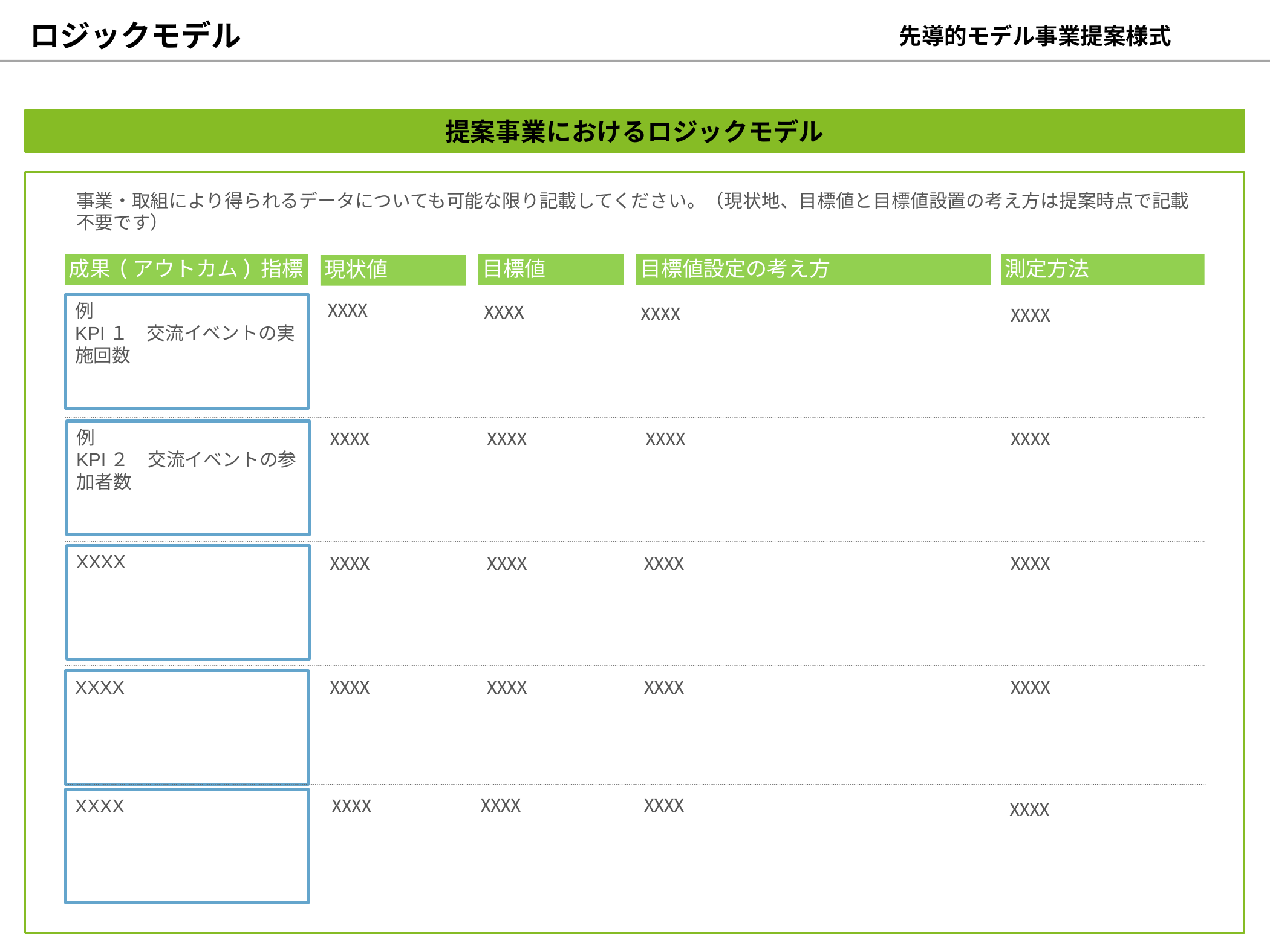

ロジックモデル
先導的モデル事業提案様式

提案事業におけるロジックモデル

事業・取組により得られるデータについても可能な限り記載してください。（現状地、目標値と目標値設置の考え方は提案時点で記載不要です）
成果 (アウトカム) 指標
目標値
目標値設定の考え方
測定方法
現状値
XXXX

例
KPI１　交流イベントの実施回数
XXXX

XXXX

XXXX

例
KPI２　交流イベントの参加者数
XXXX
XXXX
XXXX
XXXX
XXXX
XXXX
XXXX
XXXX
XXXX
XXXX
XXXX
XXXX
XXXX
XXXX
XXXX
XXXX
XXXX
XXXX
XXXX